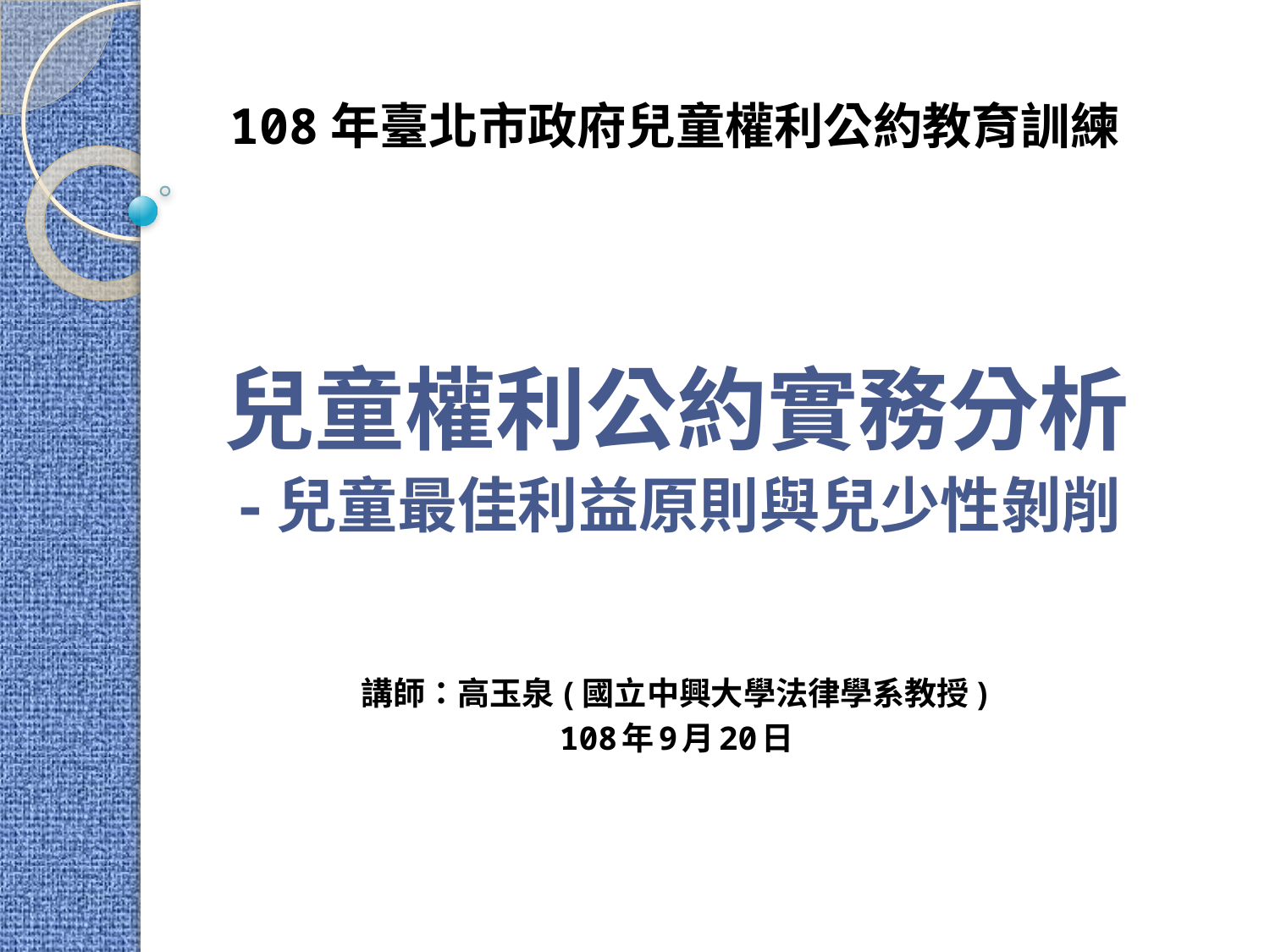

# 108年臺北市政府兒童權利公約教育訓練
兒童權利公約實務分析
-兒童最佳利益原則與兒少性剝削

講師：高玉泉(國立中興大學法律學系教授)
108年9月20日